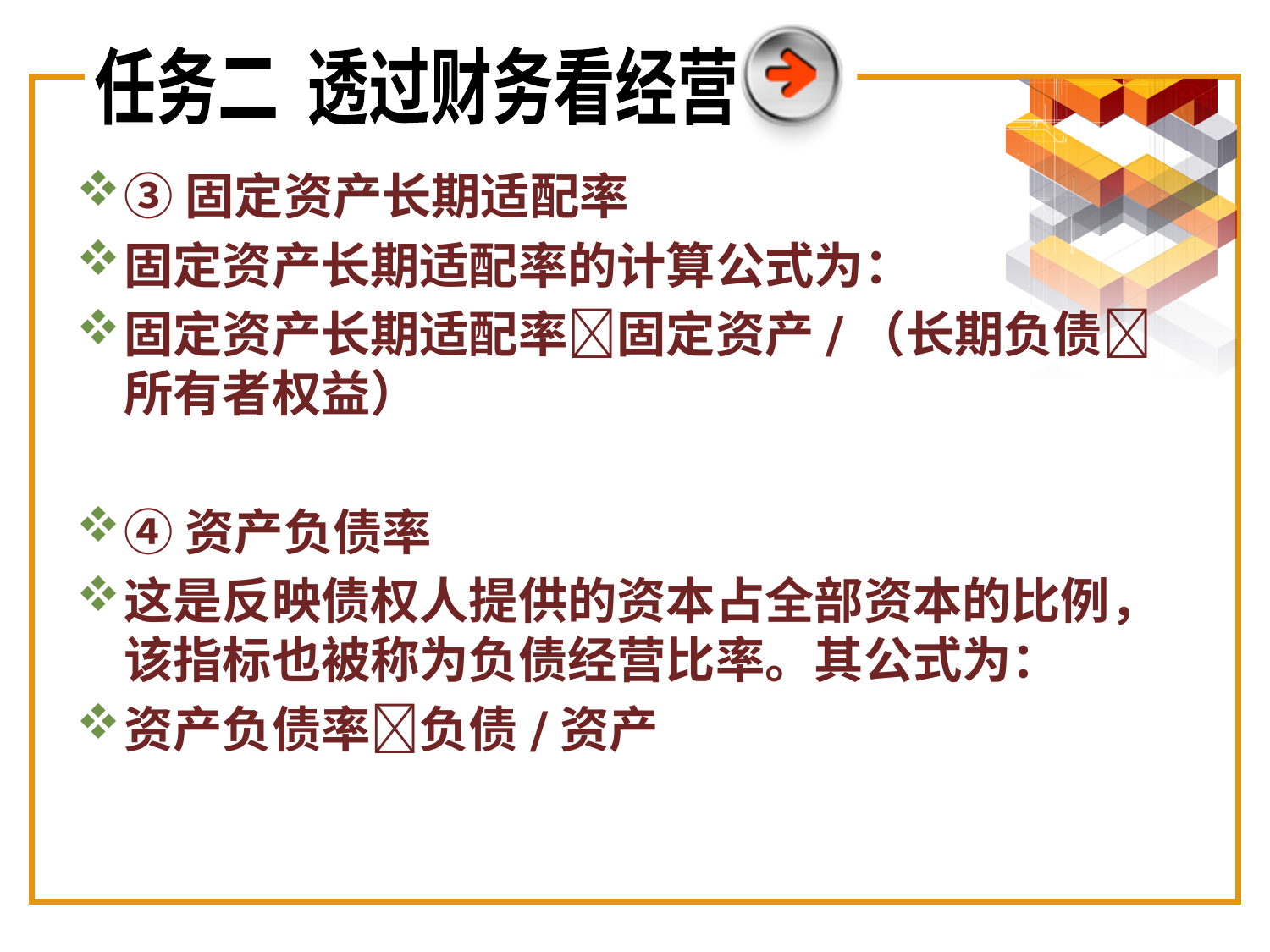

任务二  透过财务看经营
③固定资产长期适配率
固定资产长期适配率的计算公式为：
固定资产长期适配率=固定资产/（长期负债+所有者权益）

④资产负债率
这是反映债权人提供的资本占全部资本的比例，该指标也被称为负债经营比率。其公式为：
资产负债率=负债/资产